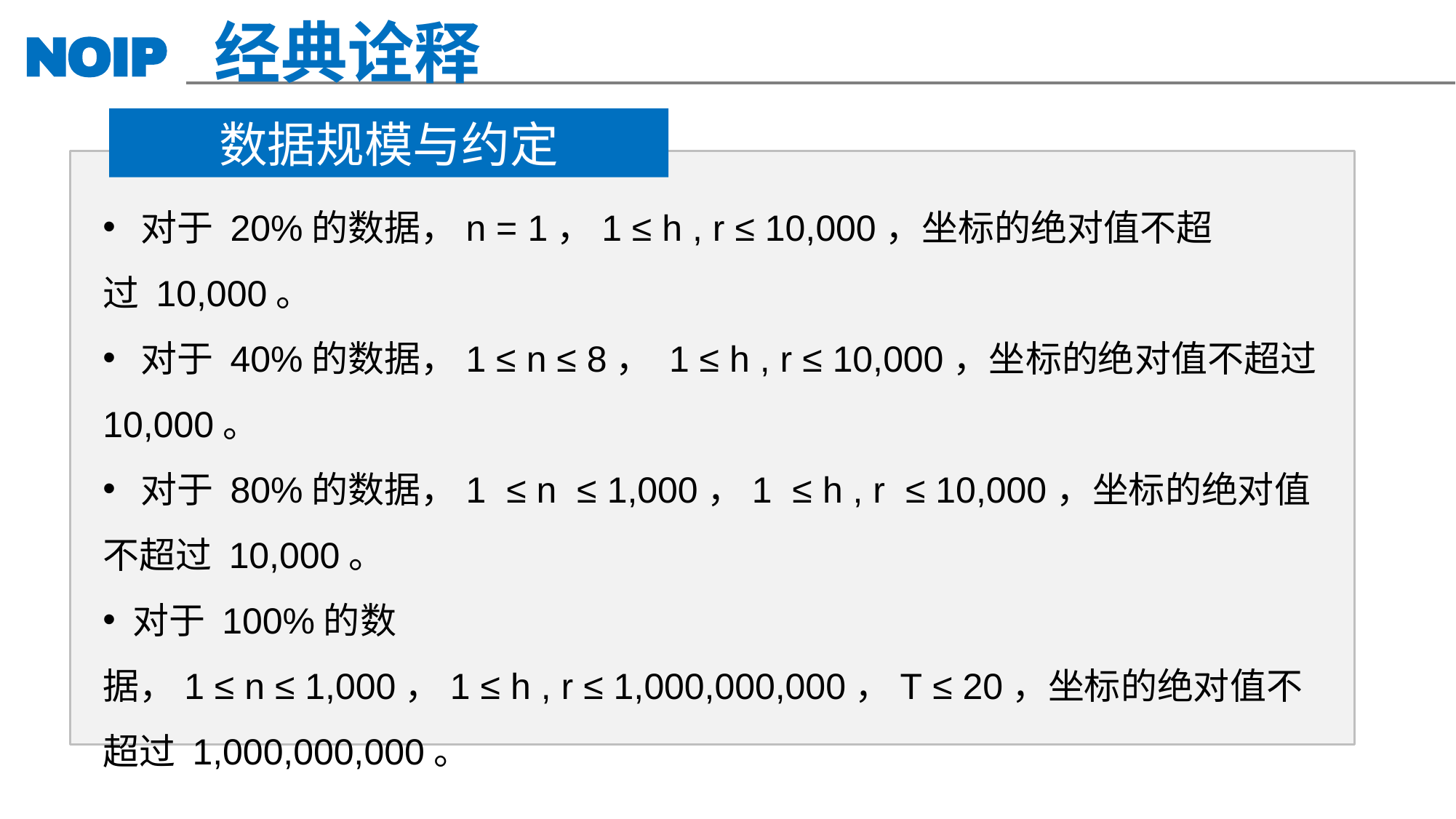

经典诠释
数据规模与约定

  对于 20%的数据，n = 1，1 ≤ h , r ≤ 10,000，坐标的绝对值不超过 10,000。
  对于 40%的数据，1 ≤ n ≤ 8， 1 ≤ h , r ≤ 10,000，坐标的绝对值不超过 10,000。
  对于 80%的数据，1  ≤ n  ≤ 1,000，1  ≤ h , r  ≤ 10,000，坐标的绝对值不超过 10,000。
 对于 100%的数据，1 ≤ n ≤ 1,000，1 ≤ h , r ≤ 1,000,000,000，T ≤ 20，坐标的绝对值不超过 1,000,000,000。